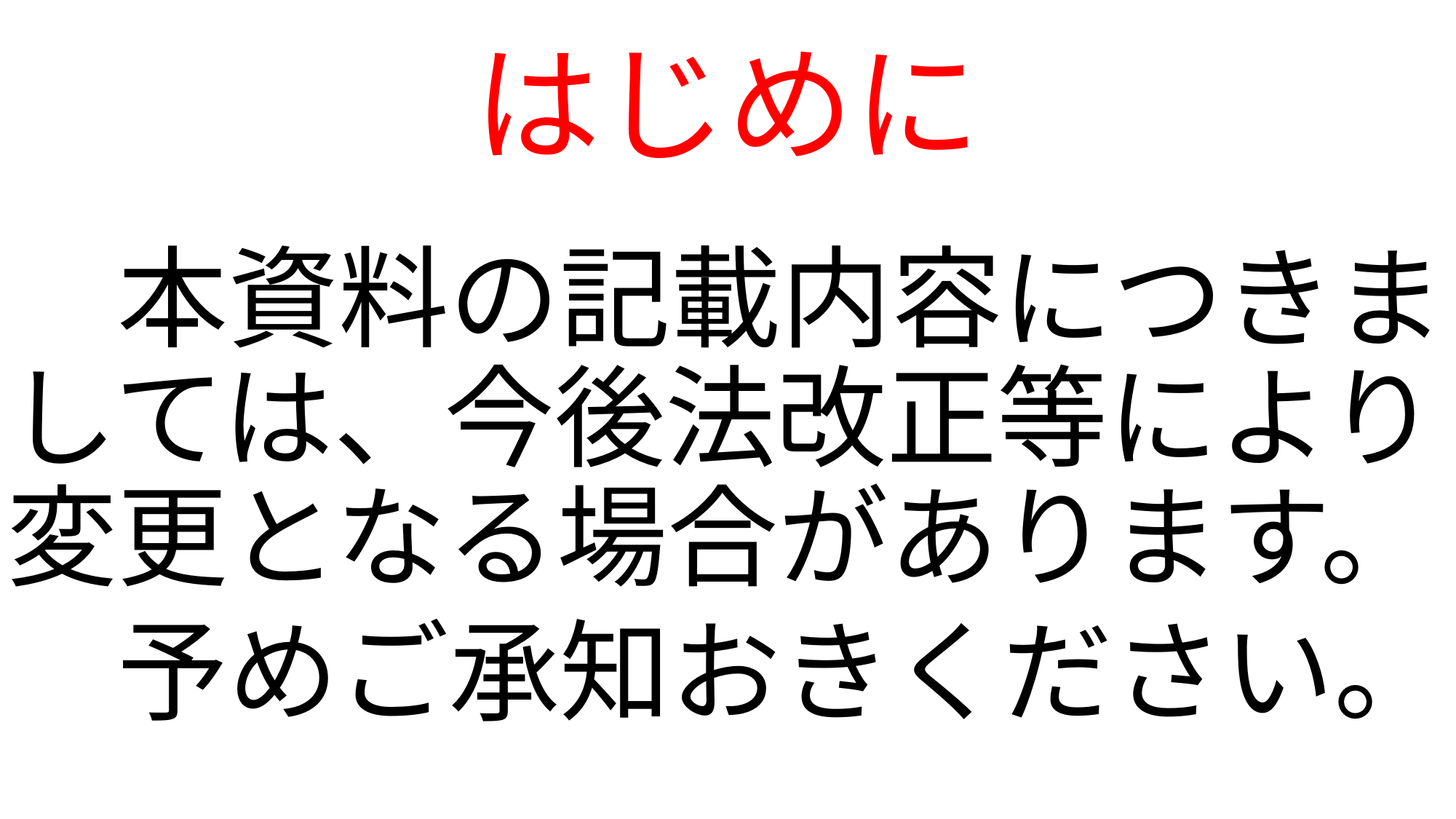

# はじめに
　本資料の記載内容につきましては、今後法改正等により変更となる場合があります。
　予めご承知おきください。